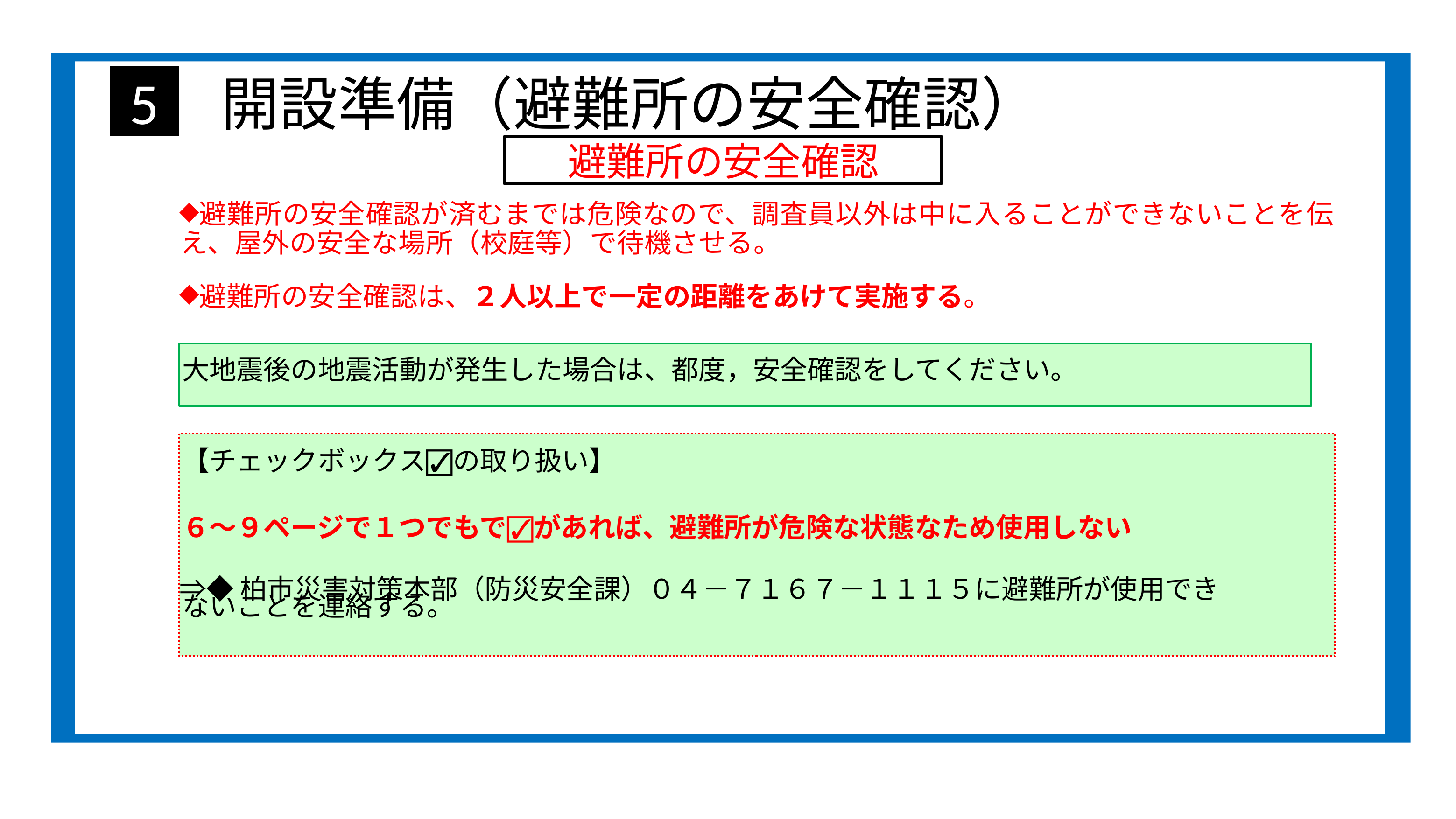

5
# 開設準備（避難所の安全確認）
避難所の安全確認
避難所の安全確認が済むまでは危険なので、調査員以外は中に入ることができないことを伝え、屋外の安全な場所（校庭等）で待機させる。

避難所の安全確認は、２人以上で一定の距離をあけて実施する。

大地震後の地震活動が発生した場合は、都度，安全確認をしてください。

【チェックボックス☑の取り扱い】

６～９ページで１つでもで☑があれば、避難所が危険な状態なため使用しない

⇒◆柏市災害対策本部（防災安全課）０４－７１６７－１１１５に避難所が使用できないことを連絡する。